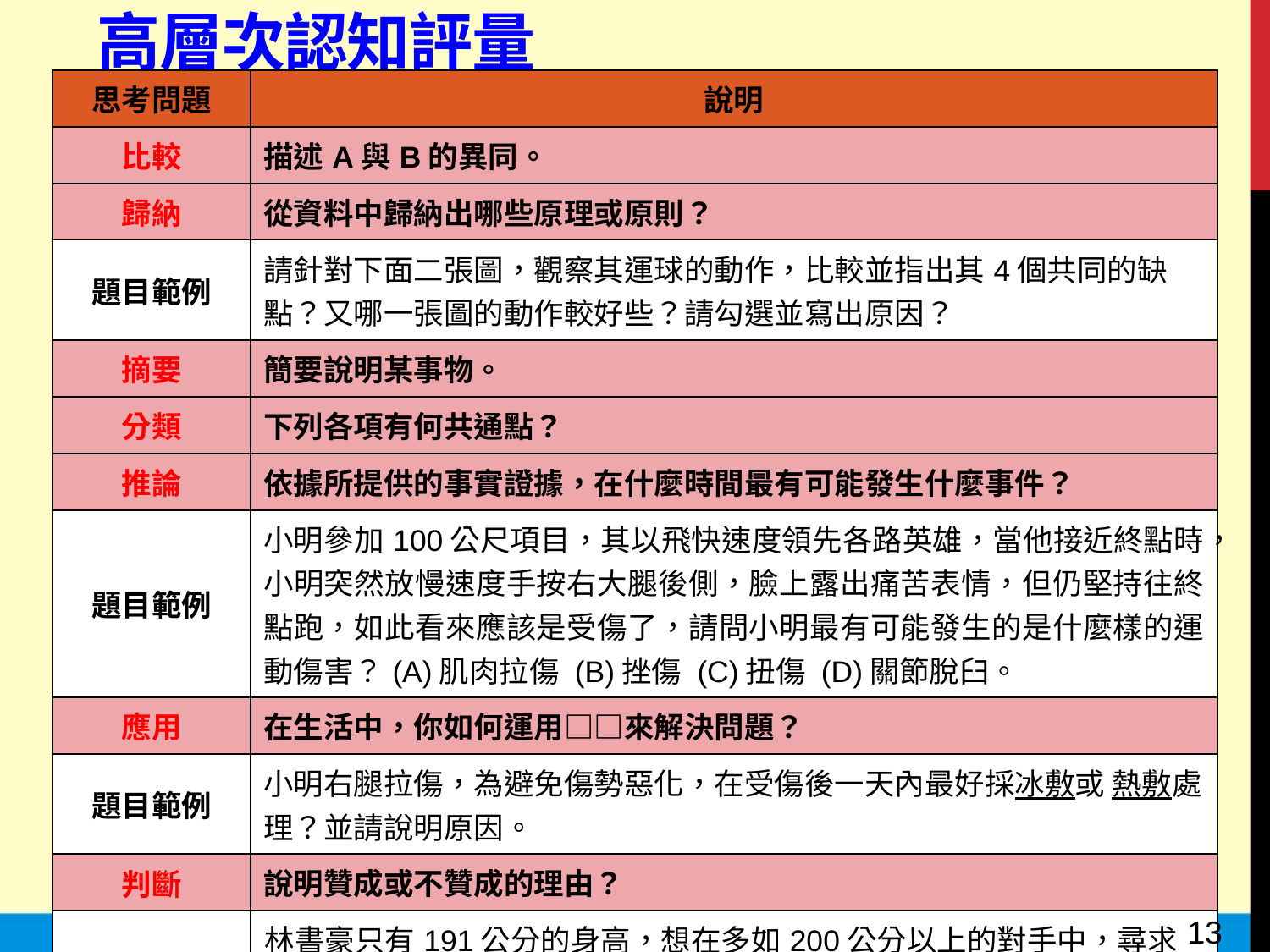

# 高層次認知評量
| 思考問題 | 說明 |
| --- | --- |
| 比較 | 描述A與B的異同。 |
| 歸納 | 從資料中歸納出哪些原理或原則？ |
| 題目範例 | 請針對下面二張圖，觀察其運球的動作，比較並指出其4個共同的缺點？又哪一張圖的動作較好些？請勾選並寫出原因？ |
| 摘要 | 簡要說明某事物。 |
| 分類 | 下列各項有何共通點？ |
| 推論 | 依據所提供的事實證據，在什麼時間最有可能發生什麼事件？ |
| 題目範例 | 小明參加100公尺項目，其以飛快速度領先各路英雄，當他接近終點時，小明突然放慢速度手按右大腿後側，臉上露出痛苦表情，但仍堅持往終點跑，如此看來應該是受傷了，請問小明最有可能發生的是什麼樣的運動傷害？(A)肌肉拉傷 (B)挫傷 (C)扭傷 (D)關節脫臼。 |
| 應用 | 在生活中，你如何運用□□來解決問題？ |
| 題目範例 | 小明右腿拉傷，為避免傷勢惡化，在受傷後一天內最好採冰敷或 熱敷處理？並請說明原因。 |
| 判斷 | 說明贊成或不贊成的理由？ |
| 題目範例 | 林書豪只有191公分的身高，想在多如200公分以上的對手中，尋求最佳籃球技術發揮，你認為他該靠運球擺脫長人，以尋求適當的時機將球傳出或近距離空檔跳投嗎？請寫出採用或不採用的理由為何？ |
13